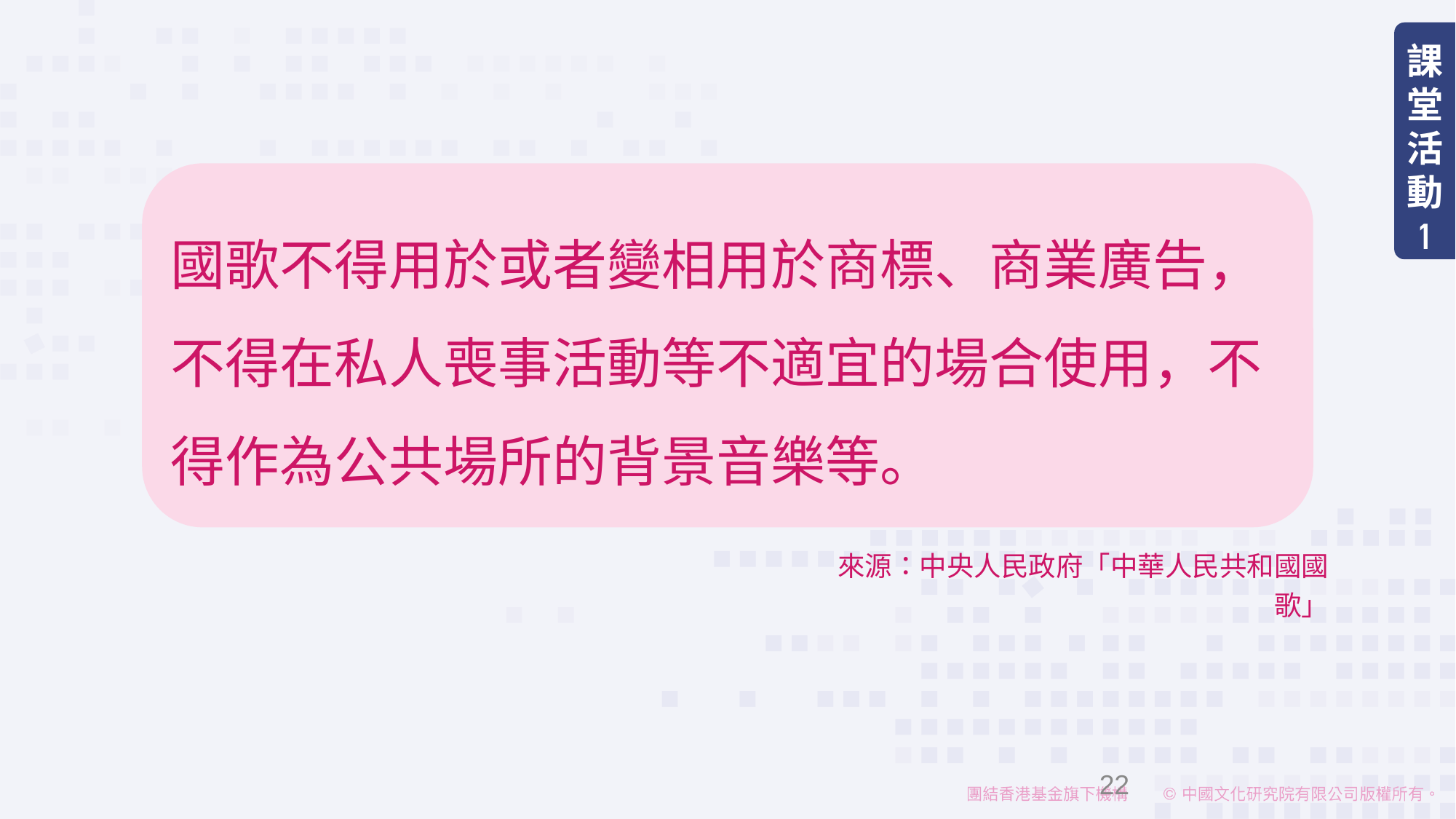

課堂活動
1

國歌不得用於或者變相用於商標、商業廣告，不得在私人喪事活動等不適宜的場合使用，不得作為公共場所的背景音樂等。
來源：中央人民政府「中華人民共和國國歌」
22